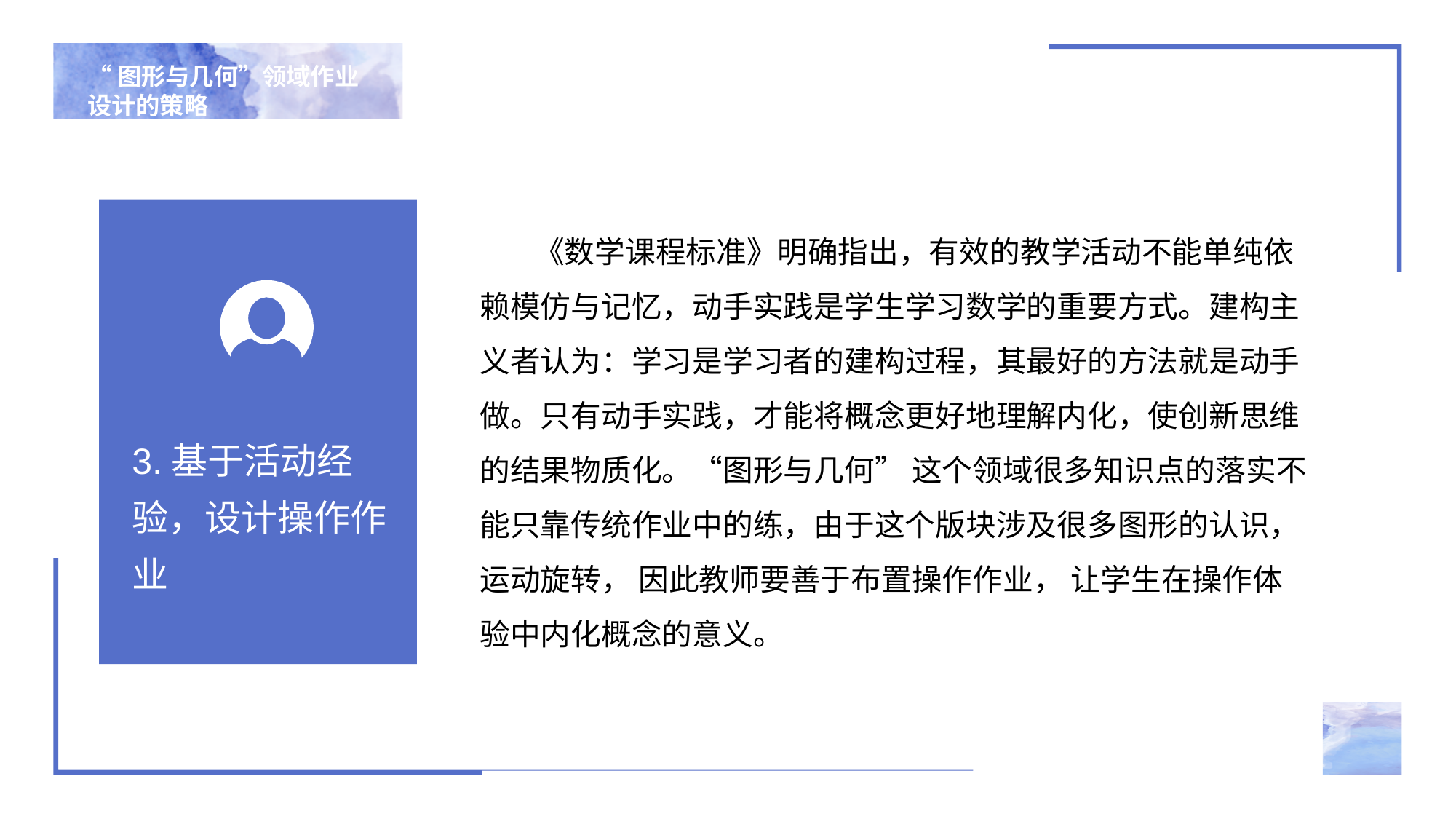

“图形与几何”领域作业设计的策略

       《数学课程标准》明确指出，有效的教学活动不能单纯依赖模仿与记忆，动手实践是学生学习数学的重要方式。建构主义者认为：学习是学习者的建构过程，其最好的方法就是动手做。只有动手实践，才能将概念更好地理解内化，使创新思维的结果物质化。“图形与几何” 这个领域很多知识点的落实不能只靠传统作业中的练，由于这个版块涉及很多图形的认识， 运动旋转， 因此教师要善于布置操作作业， 让学生在操作体验中内化概念的意义。
1.基学生差异，设计分层作业
3.基于活动经验，设计操作作业
此处添加详细文本描述，建议与标题相关并符合整体语言风格，语言描述尽量简洁生动。
此处添加详细文本描述，建议与标题相关并符合整体语言风格，语言描述尽量简洁生动。
2.基于学生兴趣，设计趣味作业